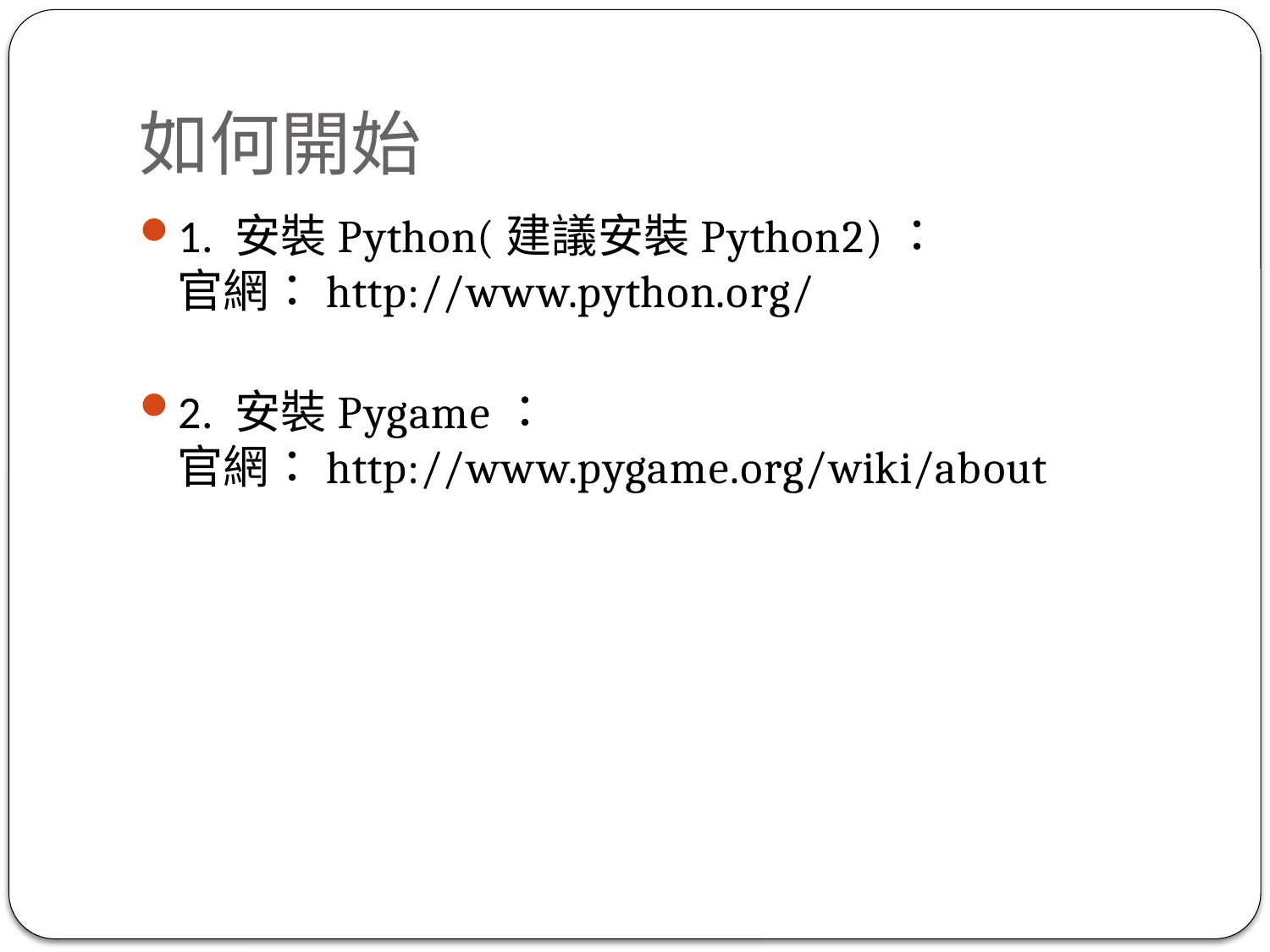

# 如何開始
1. 安裝Python(建議安裝Python2)：
官網：http://www.python.org/
2. 安裝Pygame：
官網：http://www.pygame.org/wiki/about